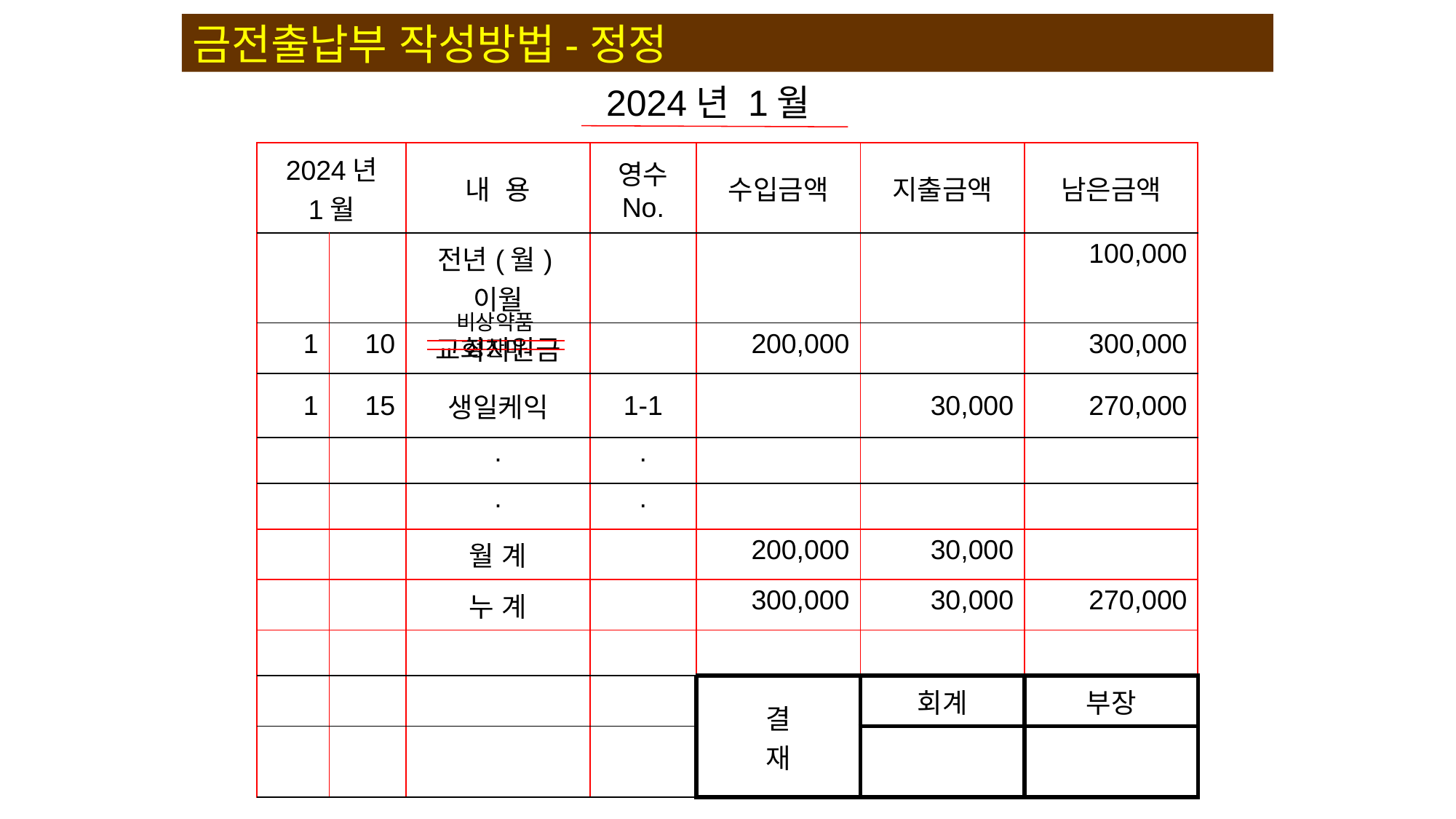

금전출납부 작성방법-정정
2024년 1월
| 2024년 1월 |  | 내 용 | 영수 No. | 수입금액 | 지출금액 | 남은금액 |
| --- | --- | --- | --- | --- | --- | --- |
|  |  | 전년(월)이월 |  |  |  | 100,000 |
| 1 | 10 | 교회지원금 |  | 200,000 |  | 300,000 |
| 1 | 15 | 생일케익 | 1-1 |  | 30,000 | 270,000 |
|  |  | · | · |  |  |  |
|  |  | · | · |  |  |  |
|  |  | 월 계 |  | 200,000 | 30,000 |  |
|  |  | 누 계 |  | 300,000 | 30,000 | 270,000 |
|  |  |  |  |  |  |  |
|  |  |  |  | 결 재 | 회계 | 부장 |
|  |  |  |  |  |  |  |
비상약품
정찬미